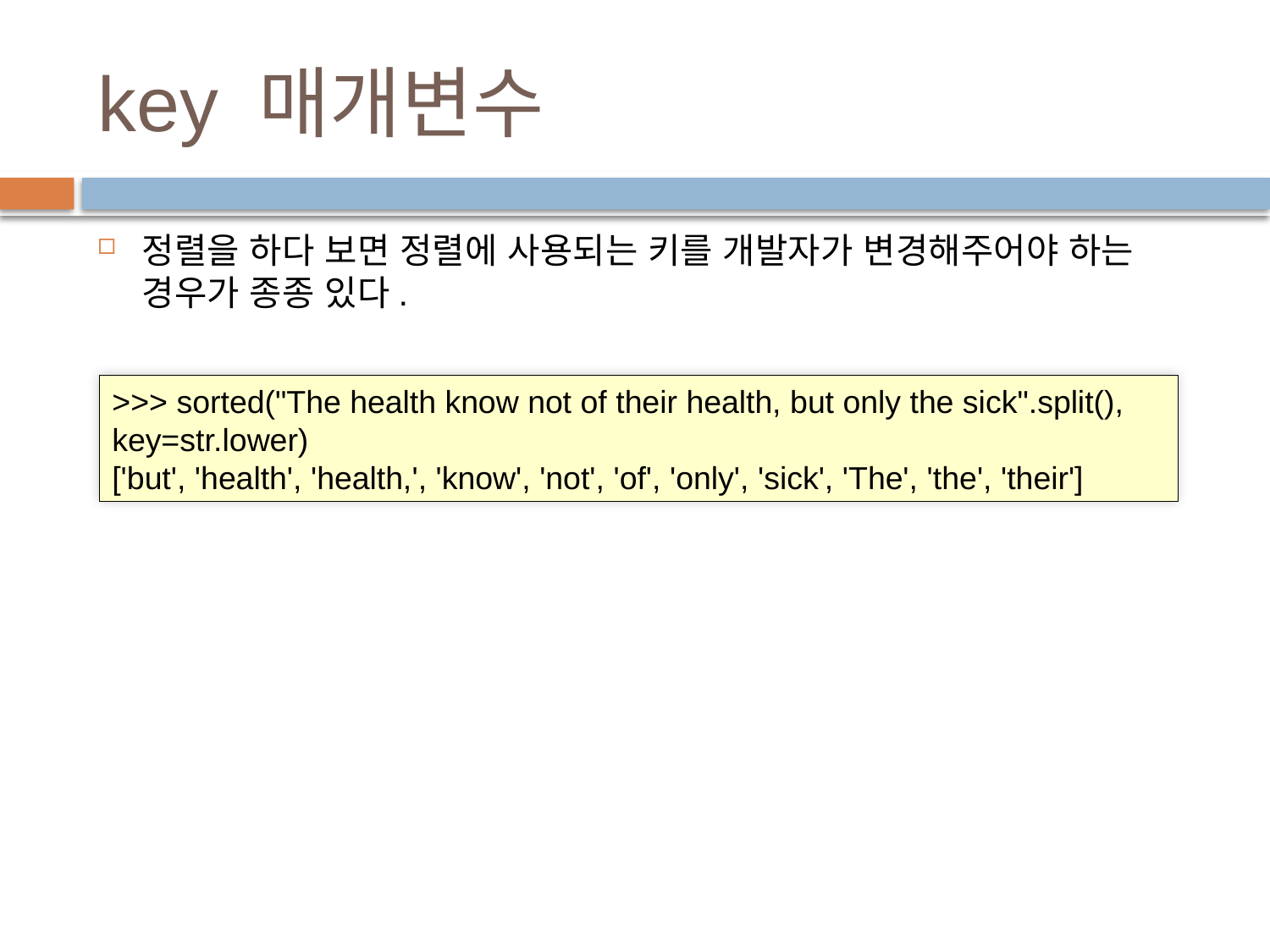

# key 매개변수
정렬을 하다 보면 정렬에 사용되는 키를 개발자가 변경해주어야 하는 경우가 종종 있다.

>>> sorted("The health know not of their health, but only the sick".split(), key=str.lower)
['but', 'health', 'health,', 'know', 'not', 'of', 'only', 'sick', 'The', 'the', 'their']